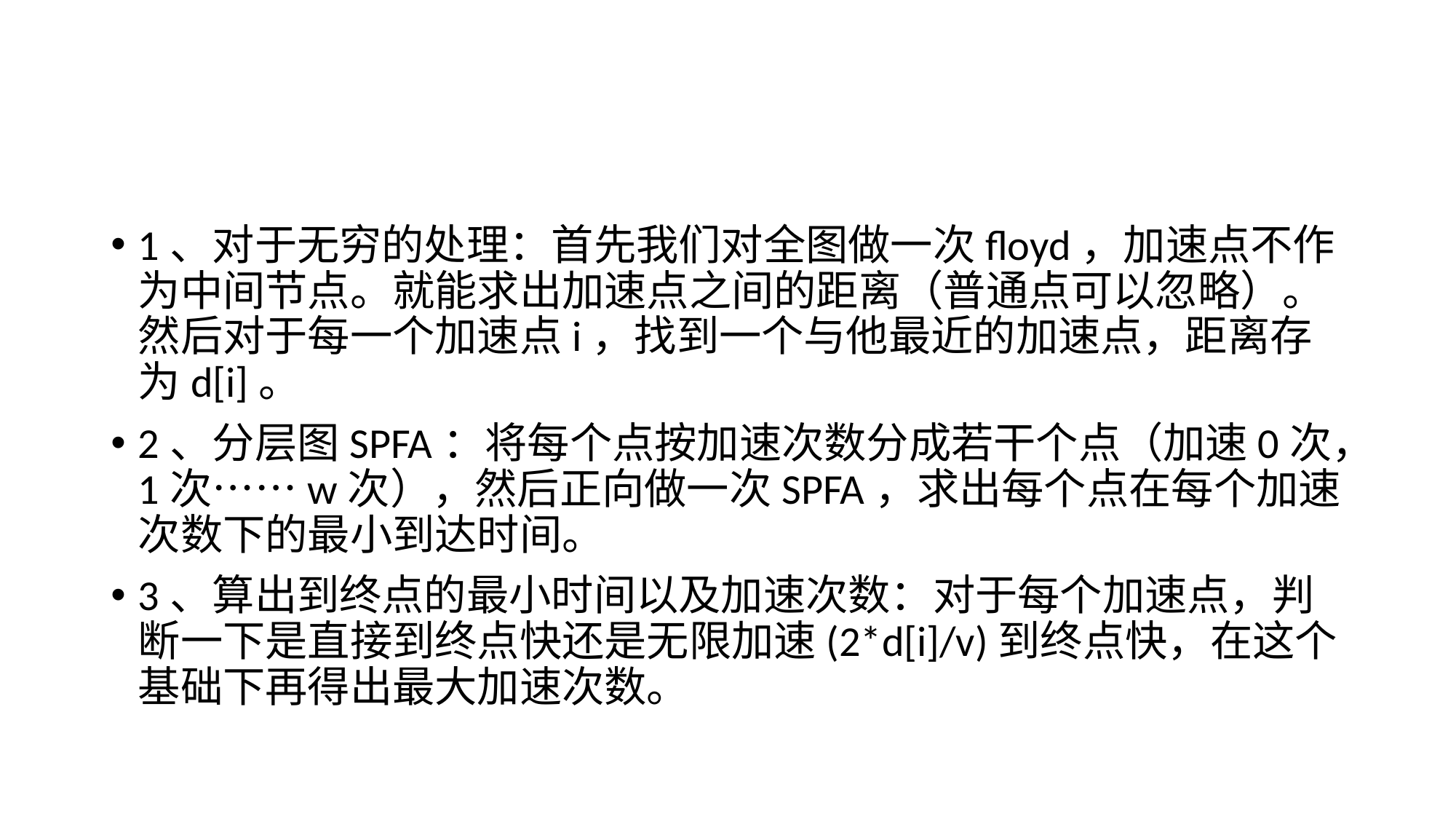

#
1、对于无穷的处理：首先我们对全图做一次floyd，加速点不作为中间节点。就能求出加速点之间的距离（普通点可以忽略）。然后对于每一个加速点i，找到一个与他最近的加速点，距离存为d[i]。
2、分层图SPFA：将每个点按加速次数分成若干个点（加速0次，1次……w次），然后正向做一次SPFA，求出每个点在每个加速次数下的最小到达时间。
3、算出到终点的最小时间以及加速次数：对于每个加速点，判断一下是直接到终点快还是无限加速(2*d[i]/v)到终点快，在这个基础下再得出最大加速次数。